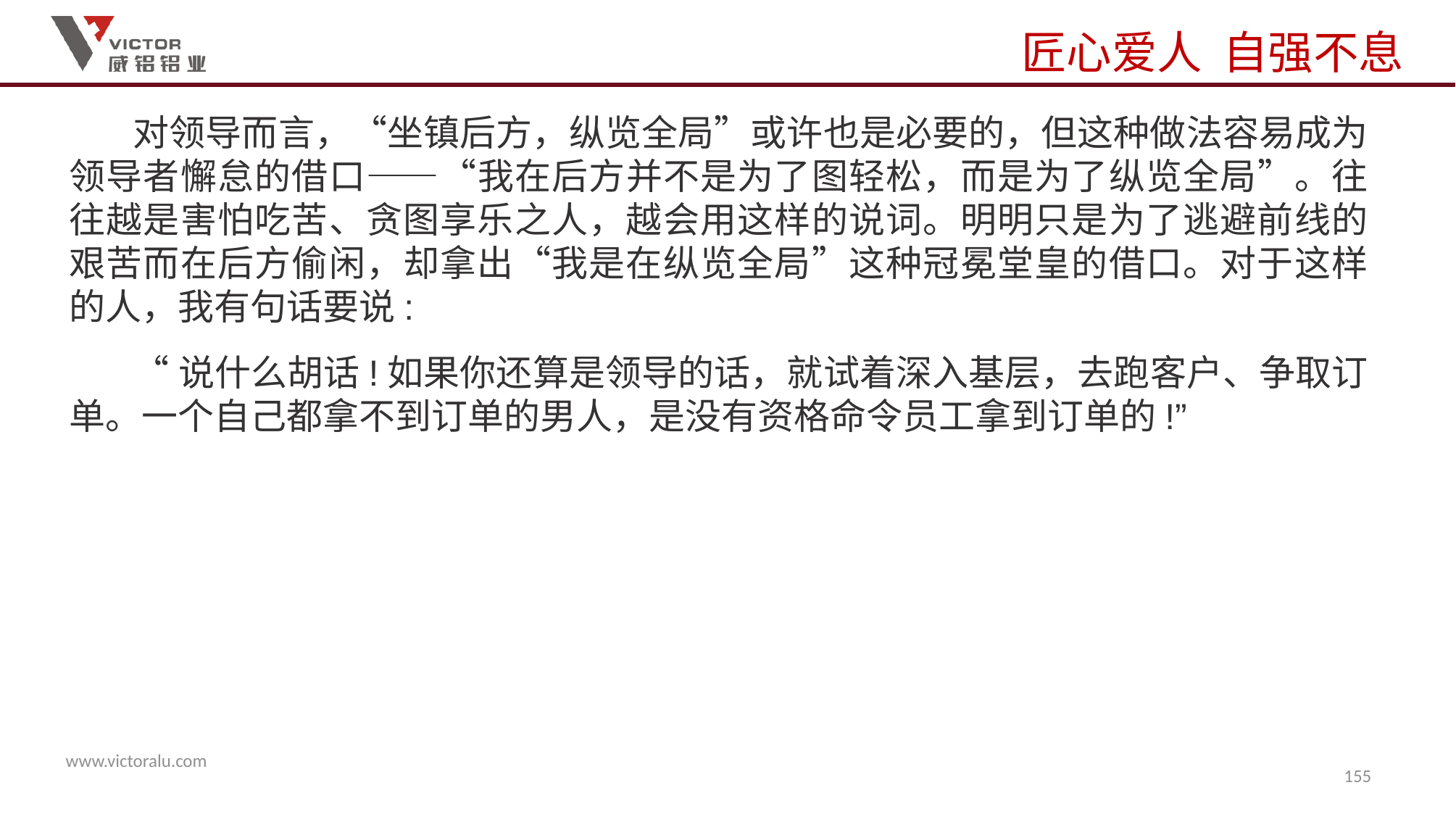

对领导而言，“坐镇后方，纵览全局”或许也是必要的，但这种做法容易成为领导者懈怠的借口——“我在后方并不是为了图轻松，而是为了纵览全局”。往往越是害怕吃苦、贪图享乐之人，越会用这样的说词。明明只是为了逃避前线的艰苦而在后方偷闲，却拿出“我是在纵览全局”这种冠冕堂皇的借口。对于这样的人，我有句话要说:
“说什么胡话!如果你还算是领导的话，就试着深入基层，去跑客户、争取订单。一个自己都拿不到订单的男人，是没有资格命令员工拿到订单的!”
155